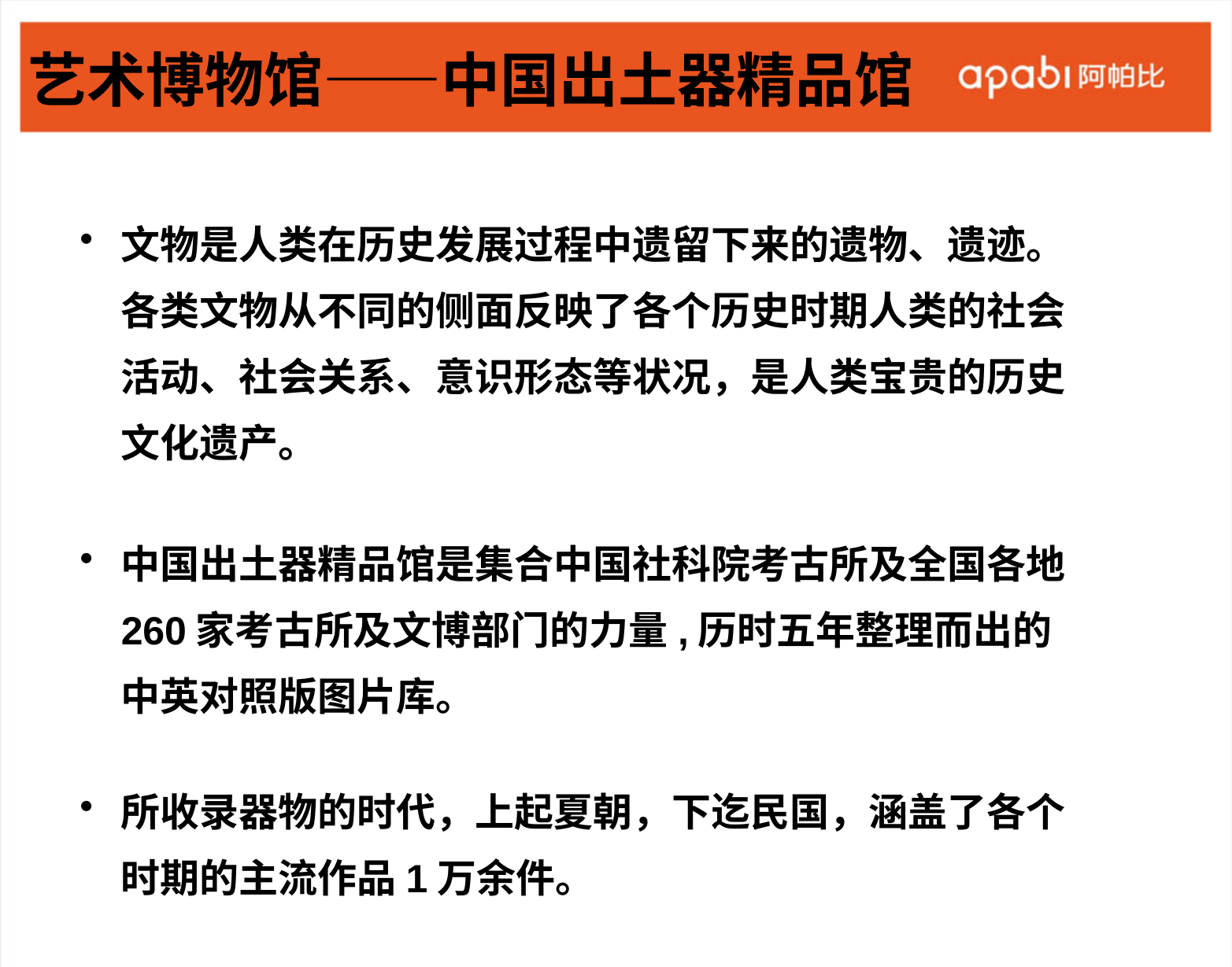

艺术博物馆——中国出土器精品馆
文物是人类在历史发展过程中遗留下来的遗物、遗迹。各类文物从不同的侧面反映了各个历史时期人类的社会活动、社会关系、意识形态等状况，是人类宝贵的历史文化遗产。

中国出土器精品馆是集合中国社科院考古所及全国各地260家考古所及文博部门的力量,历时五年整理而出的中英对照版图片库。

所收录器物的时代，上起夏朝，下迄民国，涵盖了各个时期的主流作品1万余件。